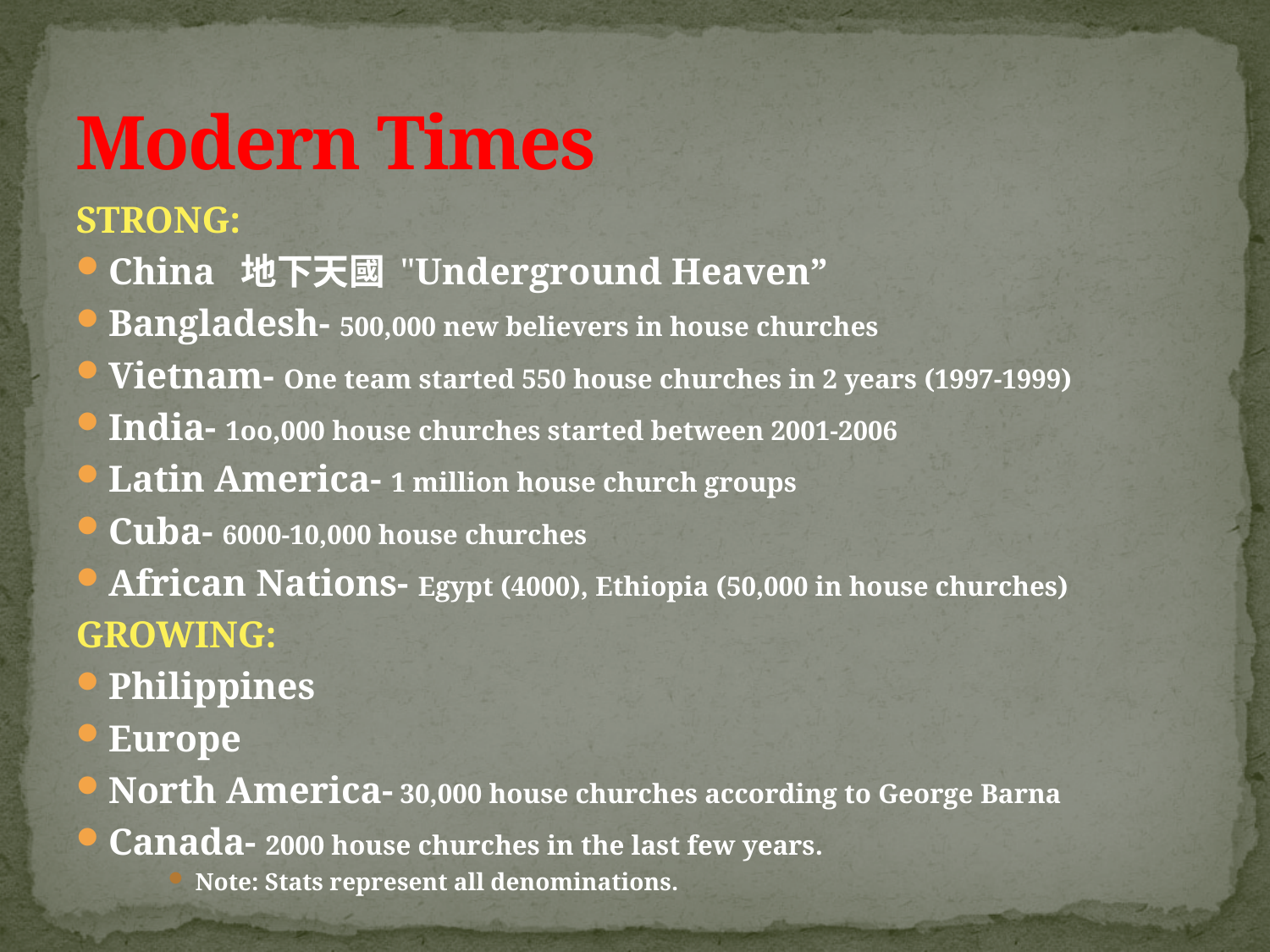

# Modern Times
STRONG:
China  地下天國 "Underground Heaven”
Bangladesh- 500,000 new believers in house churches
Vietnam- One team started 550 house churches in 2 years (1997-1999)
India- 1oo,000 house churches started between 2001-2006
Latin America- 1 million house church groups
Cuba- 6000-10,000 house churches
African Nations- Egypt (4000), Ethiopia (50,000 in house churches)
GROWING:
Philippines
Europe
North America- 30,000 house churches according to George Barna
Canada- 2000 house churches in the last few years.
Note: Stats represent all denominations.